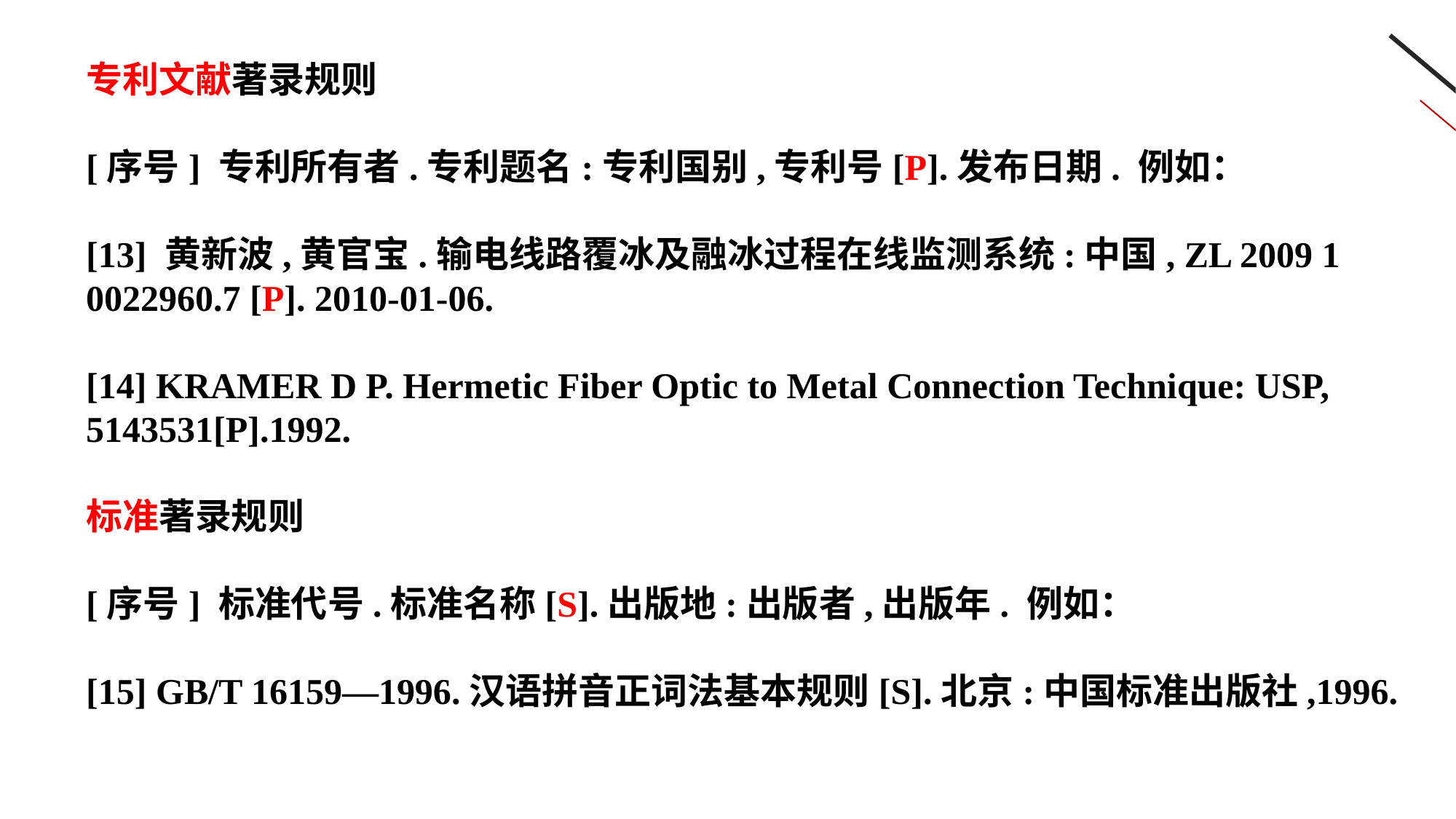

专利文献著录规则

[序号] 专利所有者.专利题名:专利国别,专利号[P].发布日期. 例如：

[13] 黄新波,黄官宝.输电线路覆冰及融冰过程在线监测系统:中国, ZL 2009 1 0022960.7 [P]. 2010-01-06.

[14] KRAMER D P. Hermetic Fiber Optic to Metal Connection Technique: USP, 5143531[P].1992.

标准著录规则

[序号] 标准代号.标准名称[S].出版地:出版者,出版年. 例如：

[15] GB/T 16159—1996.汉语拼音正词法基本规则[S].北京:中国标准出版社,1996.

请输入你的标题
您的内容打在这里，或者通过复制您的文本后，在此框中选择粘贴。您的内容打在这里，或者通过复制您的文本后，在此框中选择粘贴。